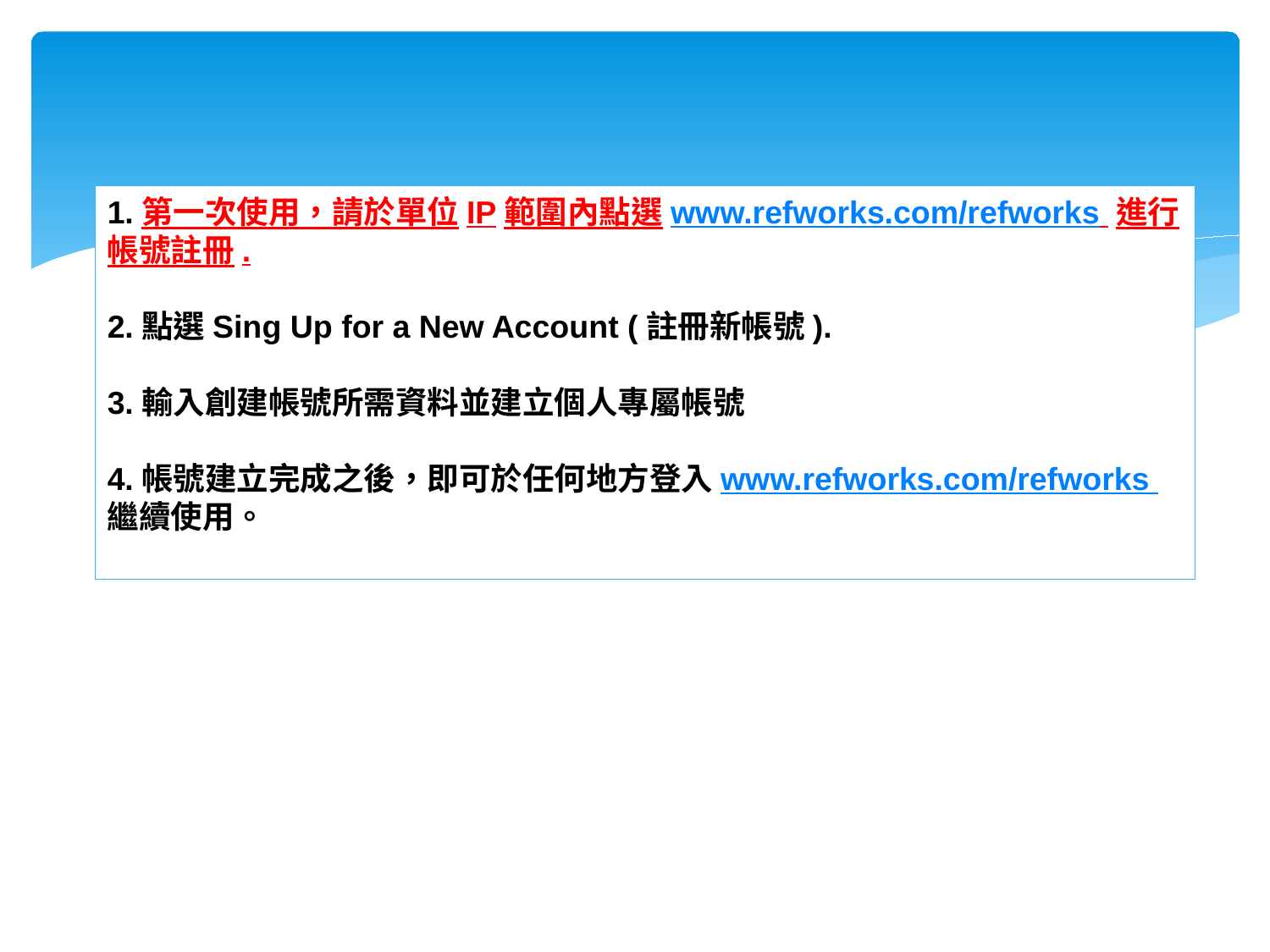

1.第一次使用，請於單位IP範圍內點選www.refworks.com/refworks 進行帳號註冊.
2.點選Sing Up for a New Account (註冊新帳號).
3.輸入創建帳號所需資料並建立個人專屬帳號
4.帳號建立完成之後，即可於任何地方登入www.refworks.com/refworks 繼續使用。